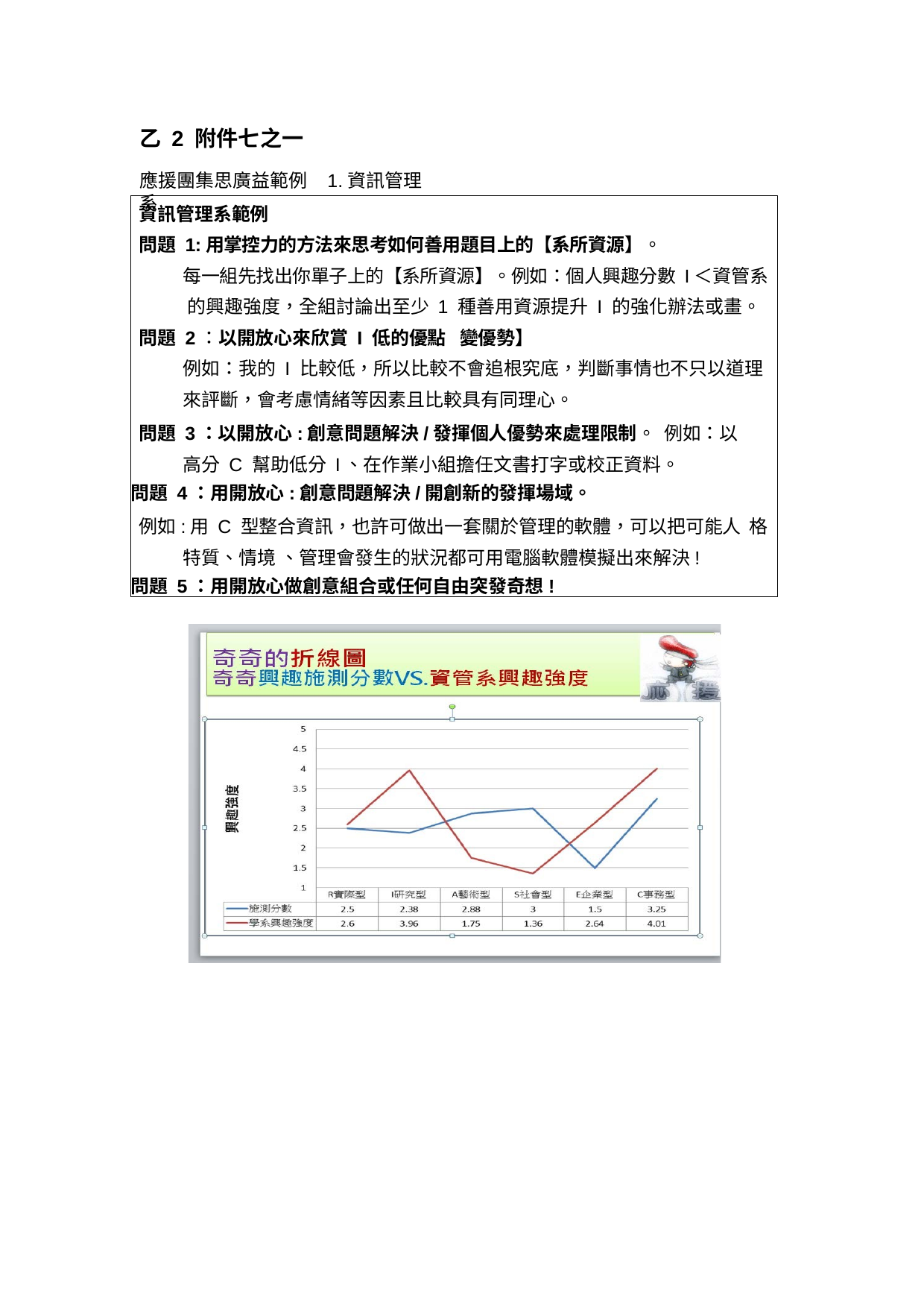

乙 2 附件七之一
應援團集思廣益範例	1.資訊管理系
資訊管理系範例
問題 1:用掌控力的方法來思考如何善用題目上的【系所資源】。
每一組先找出你單子上的【系所資源】。例如：個人興趣分數 I＜資管系  的興趣強度，全組討論出至少 1 種善用資源提升 I 的強化辦法或畫。
問題 2：以開放心來欣賞 I 低的優點	變優勢】
例如：我的 I 比較低，所以比較不會追根究底，判斷事情也不只以道理  來評斷，會考慮情緒等因素且比較具有同理心。
問題 3：以開放心:創意問題解決/發揮個人優勢來處理限制。  例如：以高分 C 幫助低分 I、在作業小組擔任文書打字或校正資料。
問題 4：用開放心:創意問題解決/開創新的發揮場域。
例如:用 C 型整合資訊，也許可做出一套關於管理的軟體，可以把可能人  格特質、情境 、管理會發生的狀況都可用電腦軟體模擬出來解決!
問題 5：用開放心做創意組合或任何自由突發奇想!